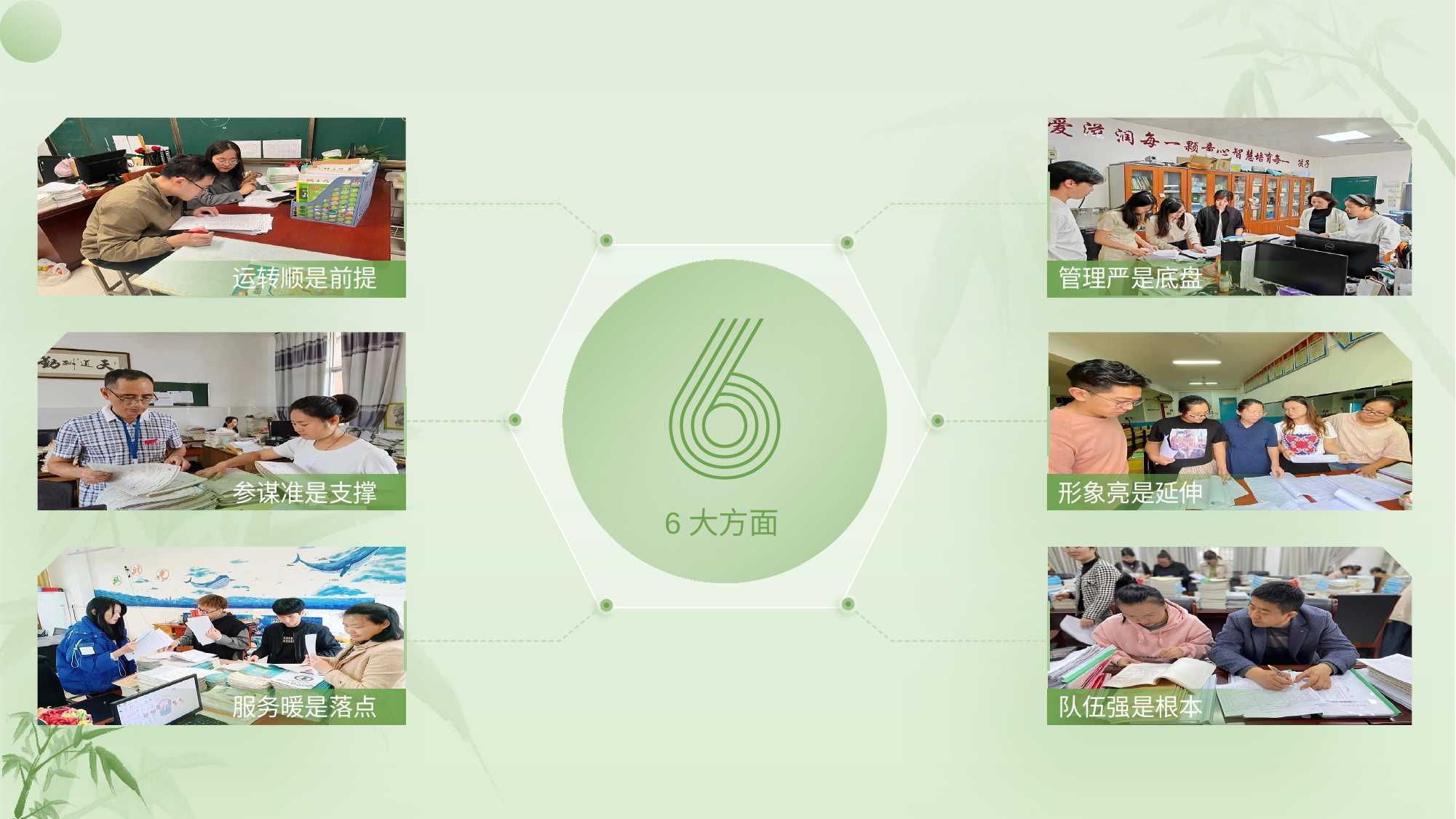

运转顺是前提
管理严是底盘

参谋准是支撑
形象亮是延伸

6大方面

服务暖是落点
队伍强是根本